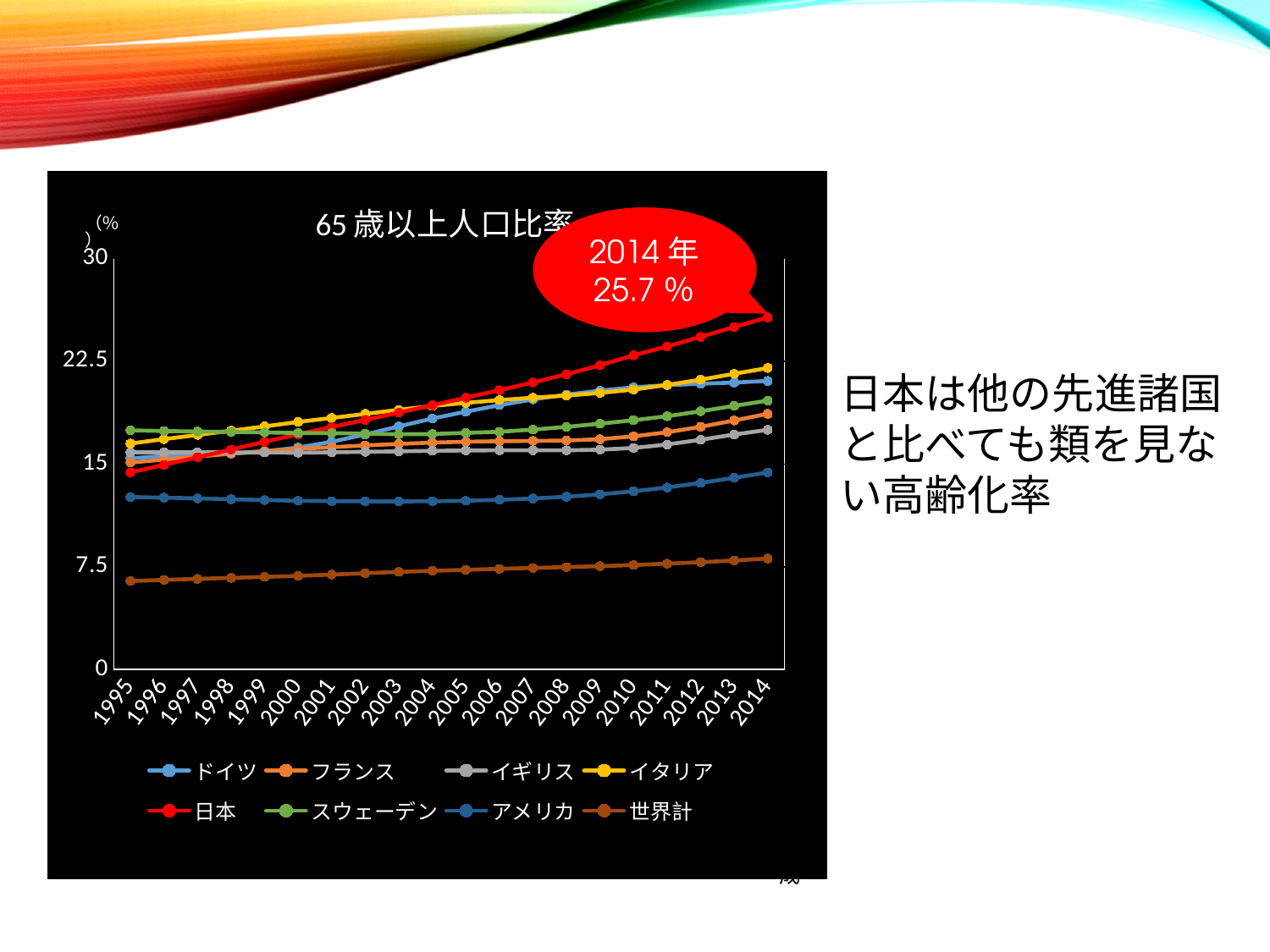

### Chart: 65歳以上人口比率

| Category | ドイツ | フランス | イギリス | イタリア | 日本 | スウェーデン | アメリカ | 世界計 |
|---|---|---|---|---|---|---|---|---|
| 1995 | 15.4220472498833 | 15.1096992546946 | 15.8547307525121 | 16.4989925794294 | 14.3931702327473 | 17.4627494697917 | 12.5928369204097 | 6.452706121292105 |
| 1996 | 15.5856866721618 | 15.3294239728141 | 15.861664156479 | 16.819484008819 | 14.9406389209257 | 17.4144294202332 | 12.54821524623 | 6.542271847361327 |
| 1997 | 15.6848043848567 | 15.5471318468854 | 15.8580538899432 | 17.1283953293119 | 15.4979482188436 | 17.377746693628 | 12.492233251802 | 6.6187412498601805 |
| 1998 | 15.7744652786049 | 15.7559035368688 | 15.8493520766183 | 17.4342591088658 | 16.0606759020613 | 17.3481278616314 | 12.4315620782404 | 6.688297486872178 |
| 1999 | 15.9337384859032 | 15.9433135472043 | 15.8384936876419 | 17.7487960120942 | 16.6223537338905 | 17.3124336118697 | 12.3720144068082 | 6.759457880550091 |
| 2000 | 16.2039503186514 | 16.102326321826 | 15.8273843866761 | 18.0768480545839 | 17.1803714815345 | 17.2644721471946 | 12.3182441265526 | 6.835035395872918 |
| 2001 | 16.6270278008755 | 16.2344821169189 | 15.8601082416398 | 18.3638541967276 | 17.7031691020021 | 17.2583315286024 | 12.2962265579194 | 6.932529804948007 |
| 2002 | 17.158483893522 | 16.3591525723435 | 15.8949758803505 | 18.6634561588792 | 18.2264669243189 | 17.2181147923692 | 12.2800027692226 | 7.030556072145335 |
| 2003 | 17.7518439770384 | 16.4743629510279 | 15.9316718070493 | 18.9639054361623 | 18.7549427426683 | 17.1800035022094 | 12.2750725362624 | 7.125066808053466 |
| 2004 | 18.3249309723964 | 16.5673644376032 | 15.9654595429292 | 19.2393091888214 | 19.2935446603211 | 17.1921344709507 | 12.2873366041623 | 7.207616559736239 |
| 2005 | 18.8231140325143 | 16.6305981055392 | 15.9936340819862 | 19.4729493002199 | 19.8467721615854 | 17.2764877001666 | 12.3208857200084 | 7.275064570050423 |
| 2006 | 19.2988212185012 | 16.6684247689632 | 16.0094016621915 | 19.6731191479833 | 20.3935742299682 | 17.3592431858656 | 12.3905071582908 | 7.3495905415197225 |
| 2007 | 19.7186242475142 | 16.6897956761681 | 16.0060747169913 | 19.8447548613723 | 20.9576289637373 | 17.5131941254951 | 12.4850703675654 | 7.414624469011221 |
| 2008 | 20.0719434056812 | 16.7197107203298 | 16.0070754204678 | 20.0051487515837 | 21.5566514999069 | 17.7172664372725 | 12.614481402716 | 7.477291568567129 |
| 2009 | 20.3632714161761 | 16.8161757443431 | 16.0542335723581 | 20.1934962596858 | 22.2150287569859 | 17.9488924087369 | 12.7890421530721 | 7.545926490913386 |
| 2010 | 20.6049129644026 | 17.0248595895728 | 16.1750037677375 | 20.4422258995841 | 22.9421995174011 | 18.2032075940465 | 13.012430416963 | 7.626882985267471 |
| 2011 | 20.7626105747534 | 17.3274843897203 | 16.4316114622368 | 20.7772624447601 | 23.5872887769159 | 18.4955178162892 | 13.2907766221524 | 7.729528980118096 |
| 2012 | 20.864925837079 | 17.7193241135186 | 16.7742949190709 | 21.1636862520206 | 24.2867873787552 | 18.8530424562085 | 13.6235403068426 | 7.836833960761144 |
| 2013 | 20.951761441487 | 18.1830928692418 | 17.1551822454978 | 21.5880087454983 | 25.0093263010257 | 19.2511372578031 | 13.9970054921467 | 7.95991915327399 |
| 2014 | 21.070280975949 | 18.6690889318142 | 17.4985778317594 | 22.0141920876075 | 25.7054221977529 | 19.6316243418311 | 14.3897106161988 | 8.102652865509 |
2014年
25.7％
日本は他の先進諸国と比べても類を見ない高齢化率